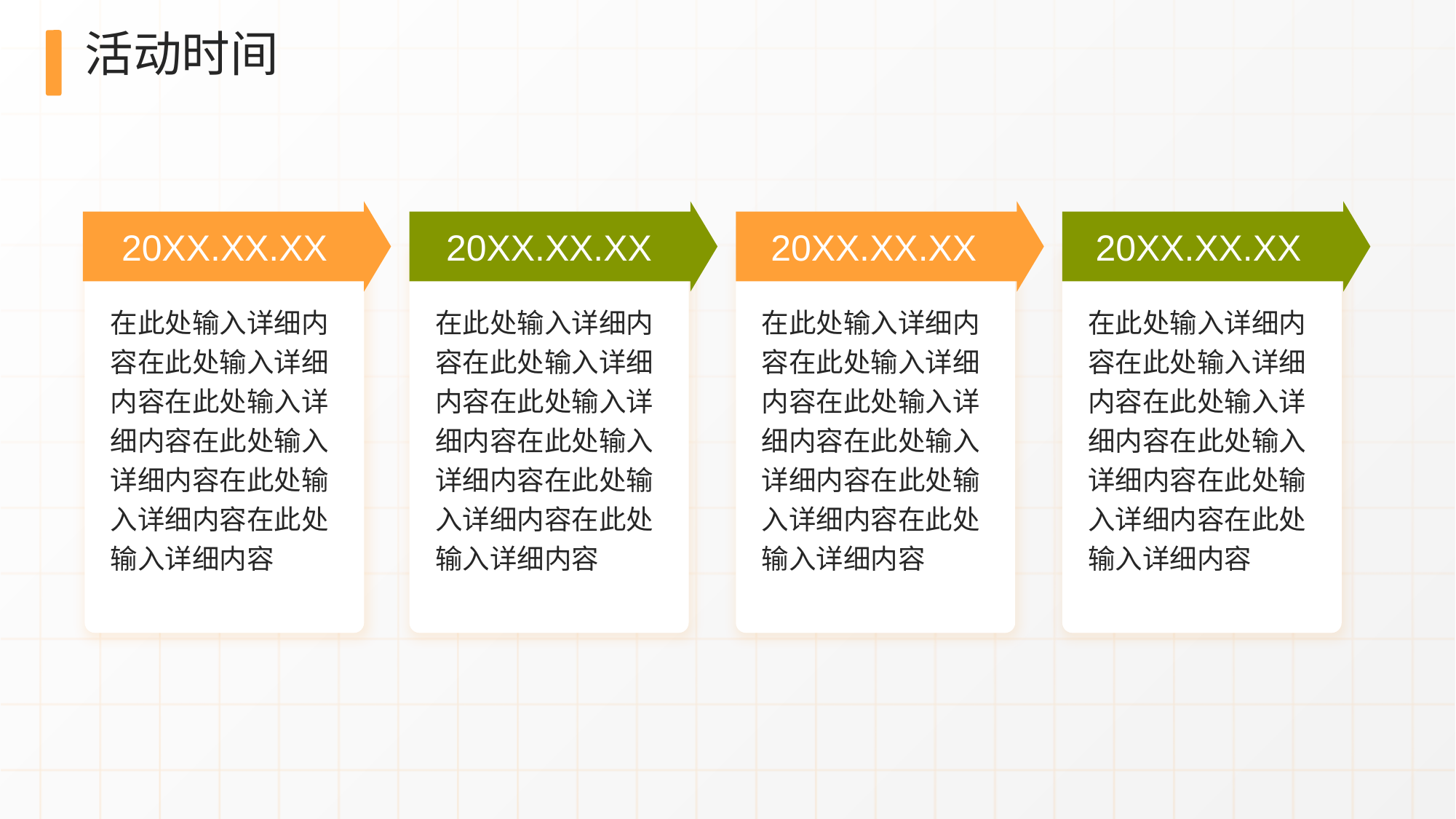

# 活动时间

20XX.XX.XX
20XX.XX.XX
20XX.XX.XX
20XX.XX.XX

在此处输入详细内容在此处输入详细内容在此处输入详细内容在此处输入详细内容在此处输入详细内容在此处输入详细内容
在此处输入详细内容在此处输入详细内容在此处输入详细内容在此处输入详细内容在此处输入详细内容在此处输入详细内容
在此处输入详细内容在此处输入详细内容在此处输入详细内容在此处输入详细内容在此处输入详细内容在此处输入详细内容
在此处输入详细内容在此处输入详细内容在此处输入详细内容在此处输入详细内容在此处输入详细内容在此处输入详细内容